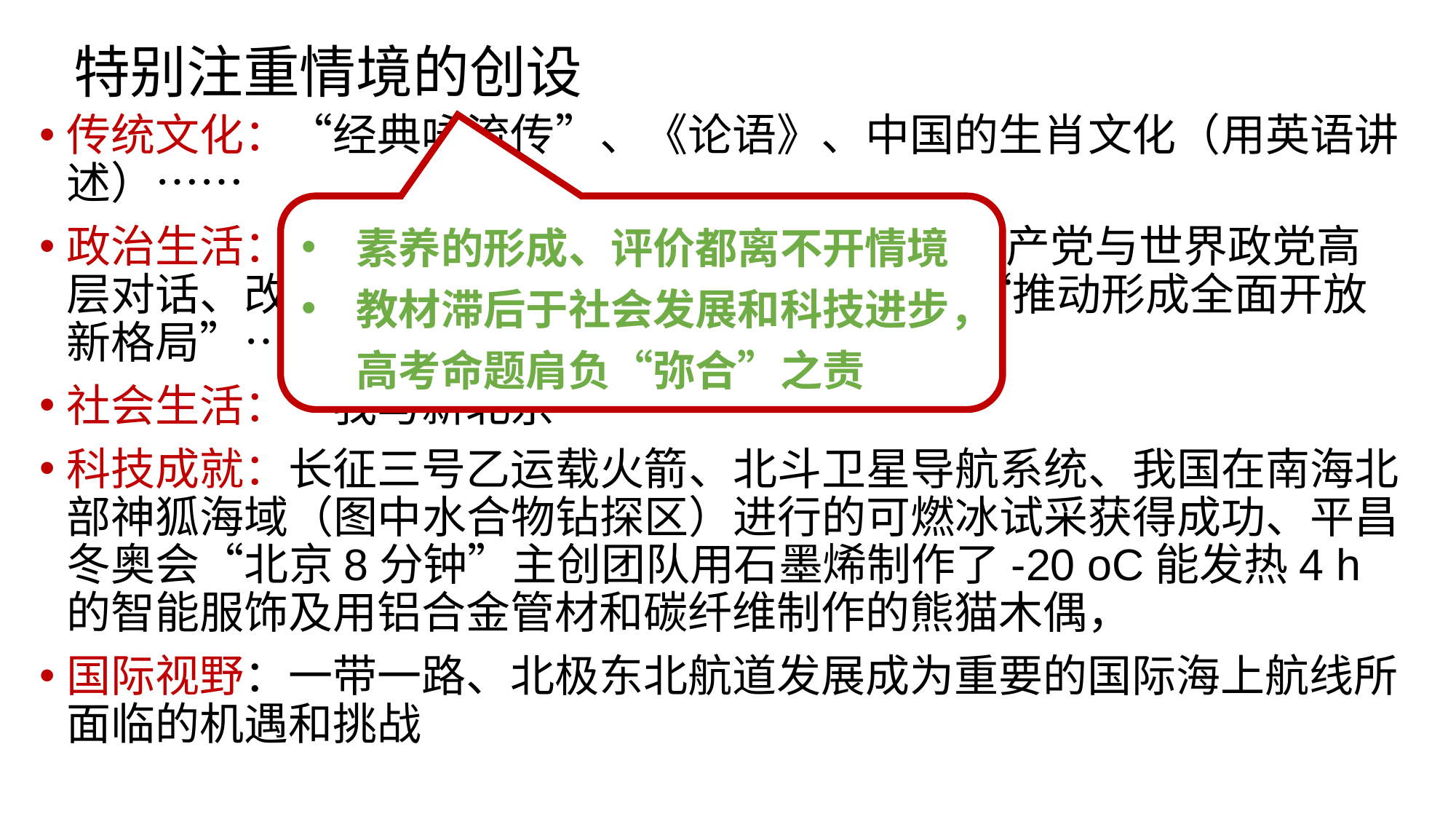

特别注重情境的创设
传统文化：“经典咏流传”、《论语》、中国的生肖文化（用英语讲述）……
政治生活：马克思诞辰200周年、修宪、中国共产党与世界政党高层对话、改革开放30年、2018政府工作报告“推动形成全面开放新格局”……
社会生活：“我与新北京”……
科技成就：长征三号乙运载火箭、北斗卫星导航系统、我国在南海北部神狐海域（图中水合物钻探区）进行的可燃冰试采获得成功、平昌冬奥会“北京8分钟”主创团队用石墨烯制作了-20 oC能发热4 h的智能服饰及用铝合金管材和碳纤维制作的熊猫木偶，
国际视野：一带一路、北极东北航道发展成为重要的国际海上航线所面临的机遇和挑战
素养的形成、评价都离不开情境
教材滞后于社会发展和科技进步，高考命题肩负“弥合”之责